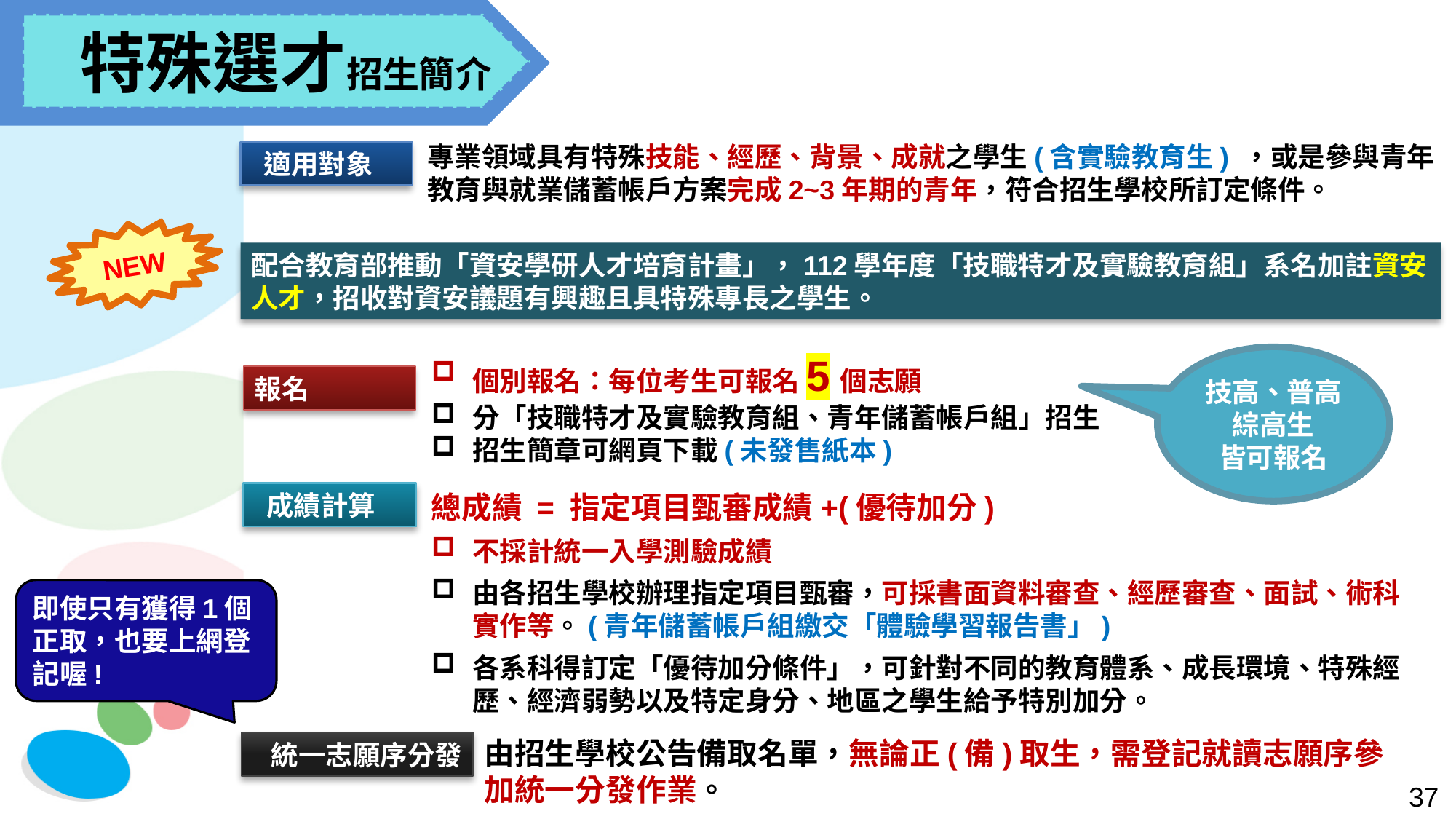

特殊選才招生簡介
專業領域具有特殊技能、經歷、背景、成就之學生(含實驗教育生) ，或是參與青年教育與就業儲蓄帳戶方案完成2~3年期的青年，符合招生學校所訂定條件。

 適用對象
NEW
配合教育部推動「資安學研人才培育計畫」，112學年度「技職特才及實驗教育組」系名加註資安人才，招收對資安議題有興趣且具特殊專長之學生。
個別報名：每位考生可報名5個志願
分「技職特才及實驗教育組、青年儲蓄帳戶組」招生
招生簡章可網頁下載(未發售紙本)
技高、普高
綜高生
皆可報名
報名
 成績計算
總成績 = 指定項目甄審成績+(優待加分)
不採計統一入學測驗成績
由各招生學校辦理指定項目甄審，可採書面資料審查、經歷審查、面試、術科實作等。(青年儲蓄帳戶組繳交「體驗學習報告書」)
各系科得訂定「優待加分條件」，可針對不同的教育體系、成長環境、特殊經歷、經濟弱勢以及特定身分、地區之學生給予特別加分。
由招生學校公告備取名單，無論正(備)取生，需登記就讀志願序參加統一分發作業。

即使只有獲得1個正取，也要上網登記喔!
  統一志願序分發